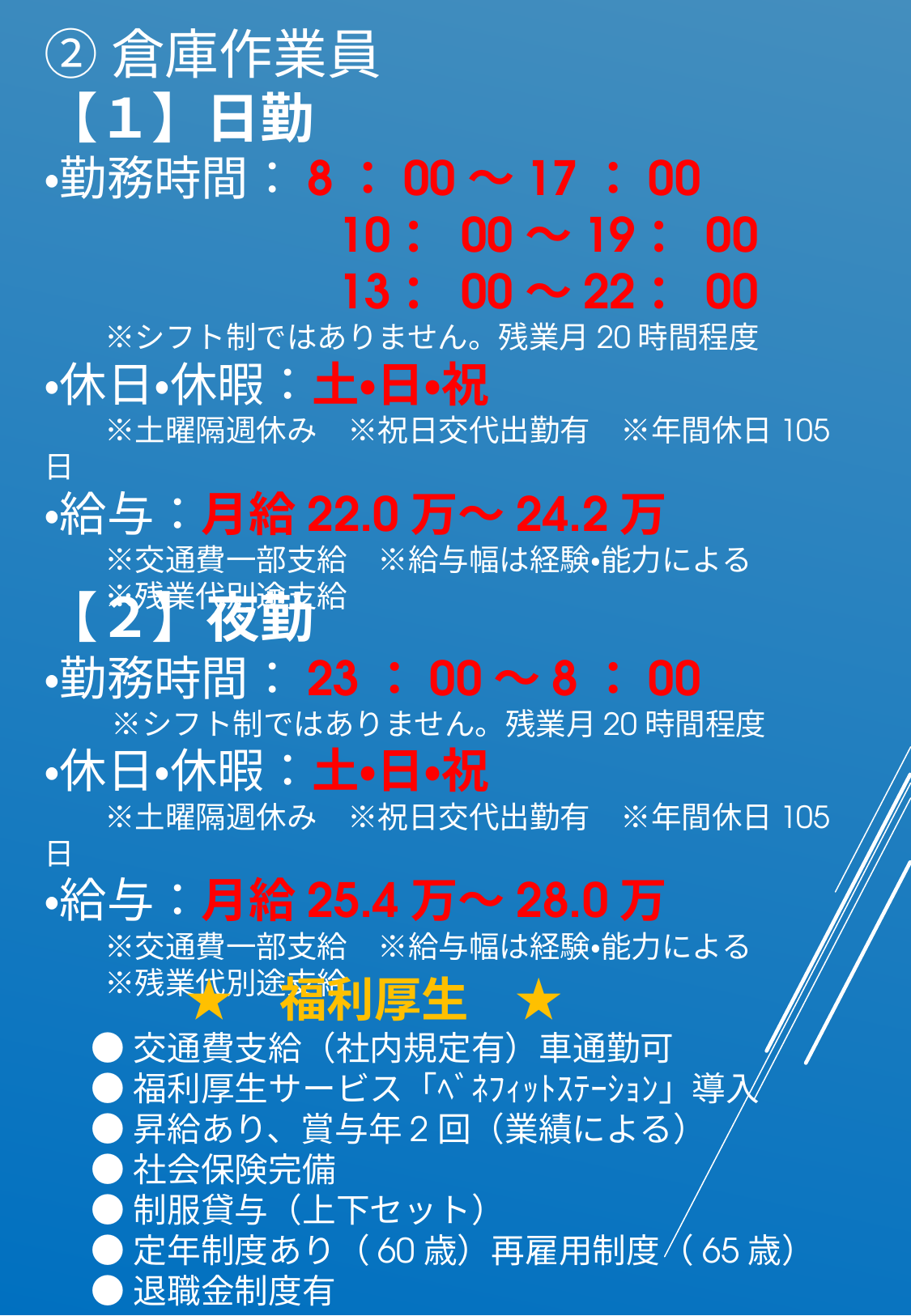

②倉庫作業員
【１】日勤
・勤務時間：8：00～17：00
　　　　　　10：00～19：00
　　　　　　13：00～22：00
　　※シフト制ではありません。残業月20時間程度
・休日・休暇：土・日・祝
　　※土曜隔週休み　※祝日交代出勤有　※年間休日105日
・給与：月給22.0万～24.2万
　　※交通費一部支給　※給与幅は経験・能力による
　　※残業代別途支給
【２】夜勤
・勤務時間：23：00～8：00
　　 ※シフト制ではありません。残業月20時間程度
・休日・休暇：土・日・祝
　　※土曜隔週休み　※祝日交代出勤有　※年間休日105日
・給与：月給25.4万～28.0万
　　※交通費一部支給　※給与幅は経験・能力による
　　※残業代別途支給
　　★　福利厚生　★
●交通費支給（社内規定有）車通勤可
●福利厚生サービス「ﾍﾞﾈﾌｨｯﾄｽﾃｰｼｮﾝ」導入
●昇給あり、賞与年2回（業績による）
●社会保険完備
●制服貸与（上下セット）
●定年制度あり（60歳）再雇用制度（65歳）
●退職金制度有